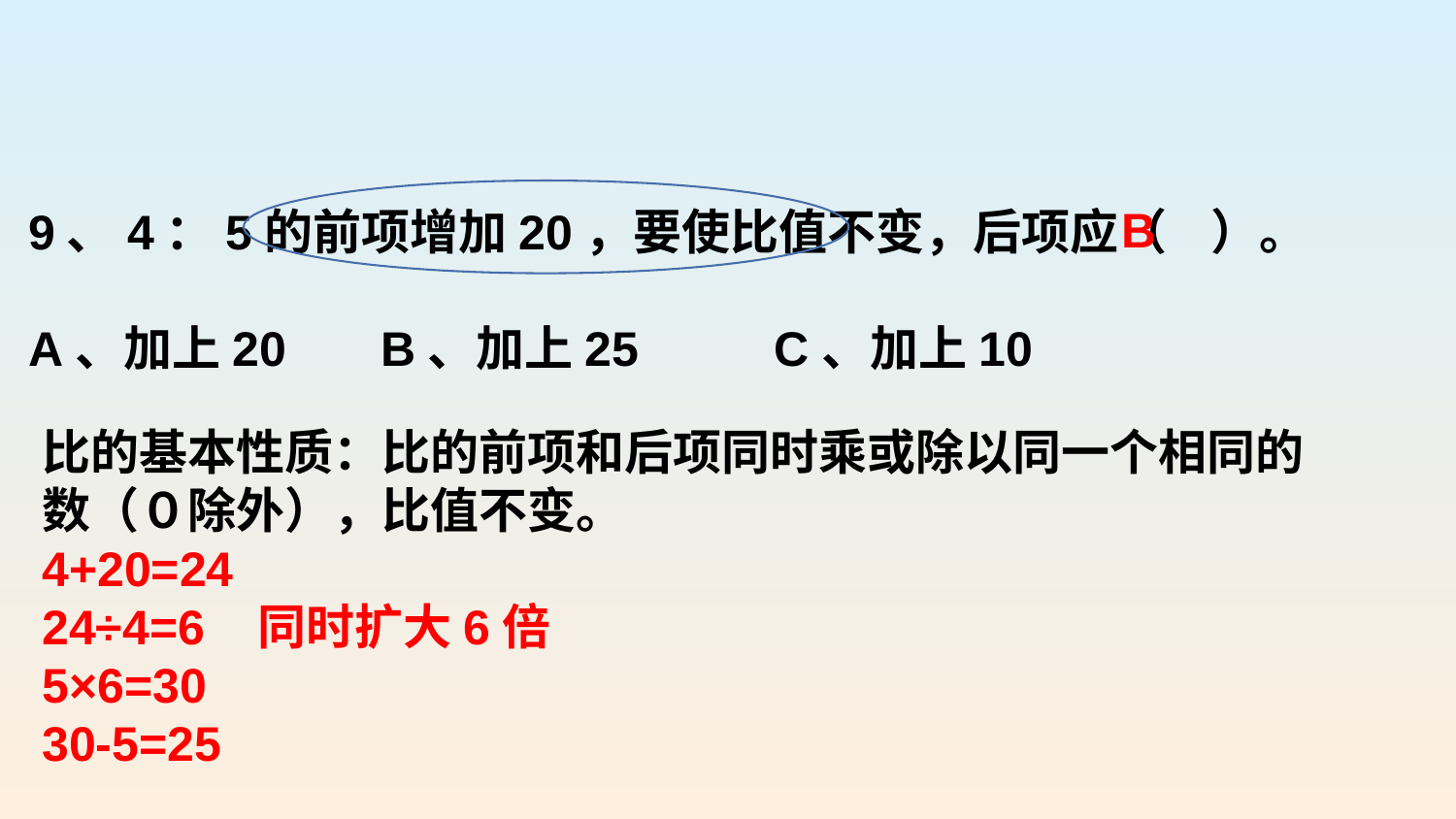

9、4：5的前项增加20，要使比值不变，后项应（    ）。

A、加上20       B、加上25          C、加上10

B
比的基本性质：比的前项和后项同时乘或除以同一个相同的数（０除外），比值不变。
4+20=24
24÷4=6   同时扩大6倍
5×6=30
30-5=25